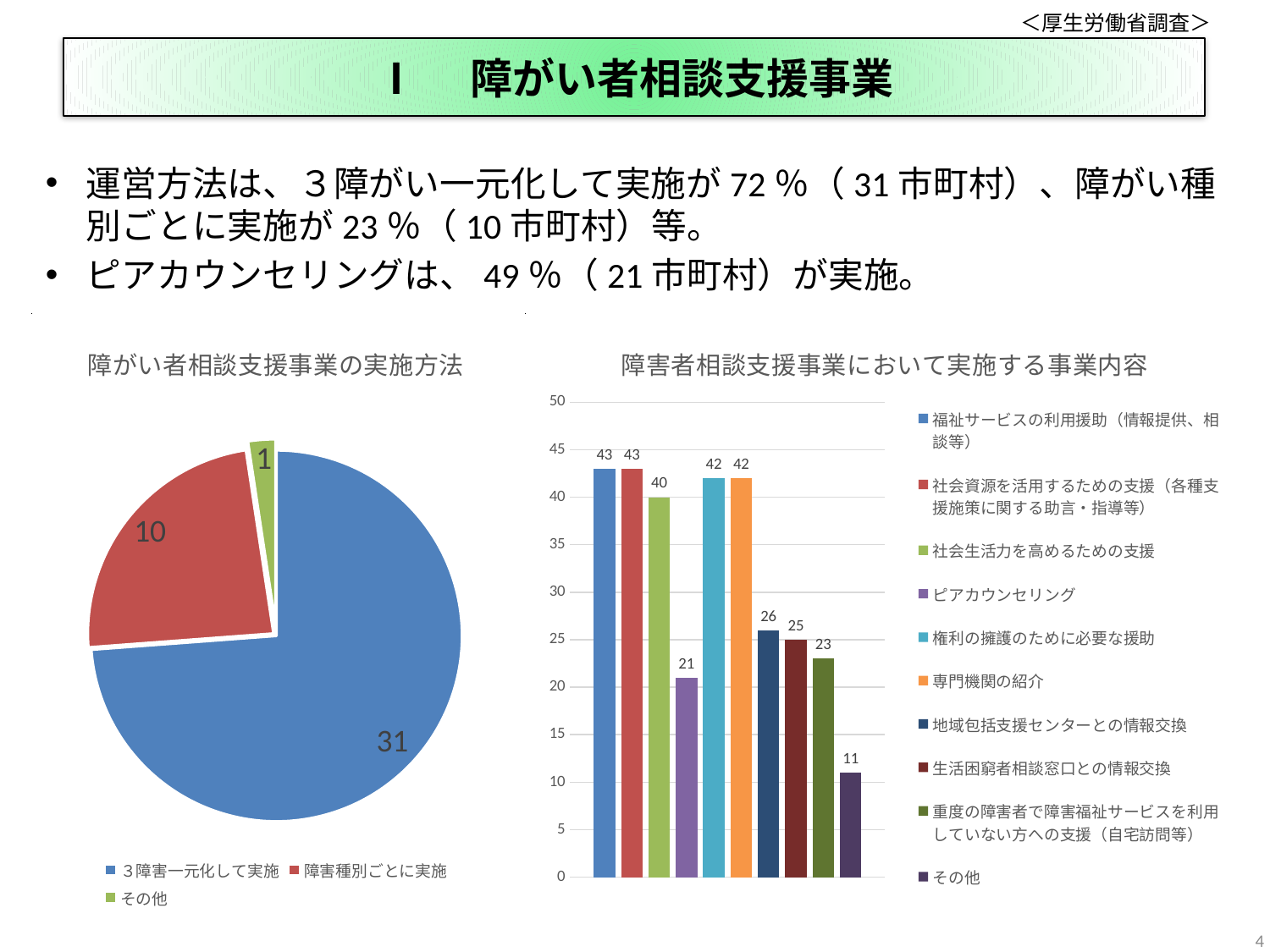

＜厚生労働省調査＞
# Ⅰ　障がい者相談支援事業

運営方法は、３障がい一元化して実施が72％（31市町村）、障がい種別ごとに実施が23％（10市町村）等。
ピアカウンセリングは、49％（21市町村）が実施。

### Chart: 障がい者相談支援事業の運営方法

| Category |
|---|

### Chart

| Category |
|---|

### Chart:

| Category | 障がい者相談支援事業の実施方法 |
|---|---|
| ３障害一元化して実施 | 31.0 |
| 障害種別ごとに実施 | 10.0 |
| その他 | 1.0 |

### Chart: 障害者相談支援事業において実施する事業内容

| Category | 福祉サービスの利用援助（情報提供、相談等） | 社会資源を活用するための支援（各種支援施策に関する助言・指導等） | 社会生活力を高めるための支援 | ピアカウンセリング | 権利の擁護のために必要な援助 | 専門機関の紹介 | 地域包括支援センターとの情報交換 | 生活困窮者相談窓口との情報交換 | 重度の障害者で障害福祉サービスを利用していない方への支援（自宅訪問等） | その他 |
|---|---|---|---|---|---|---|---|---|---|---|
4